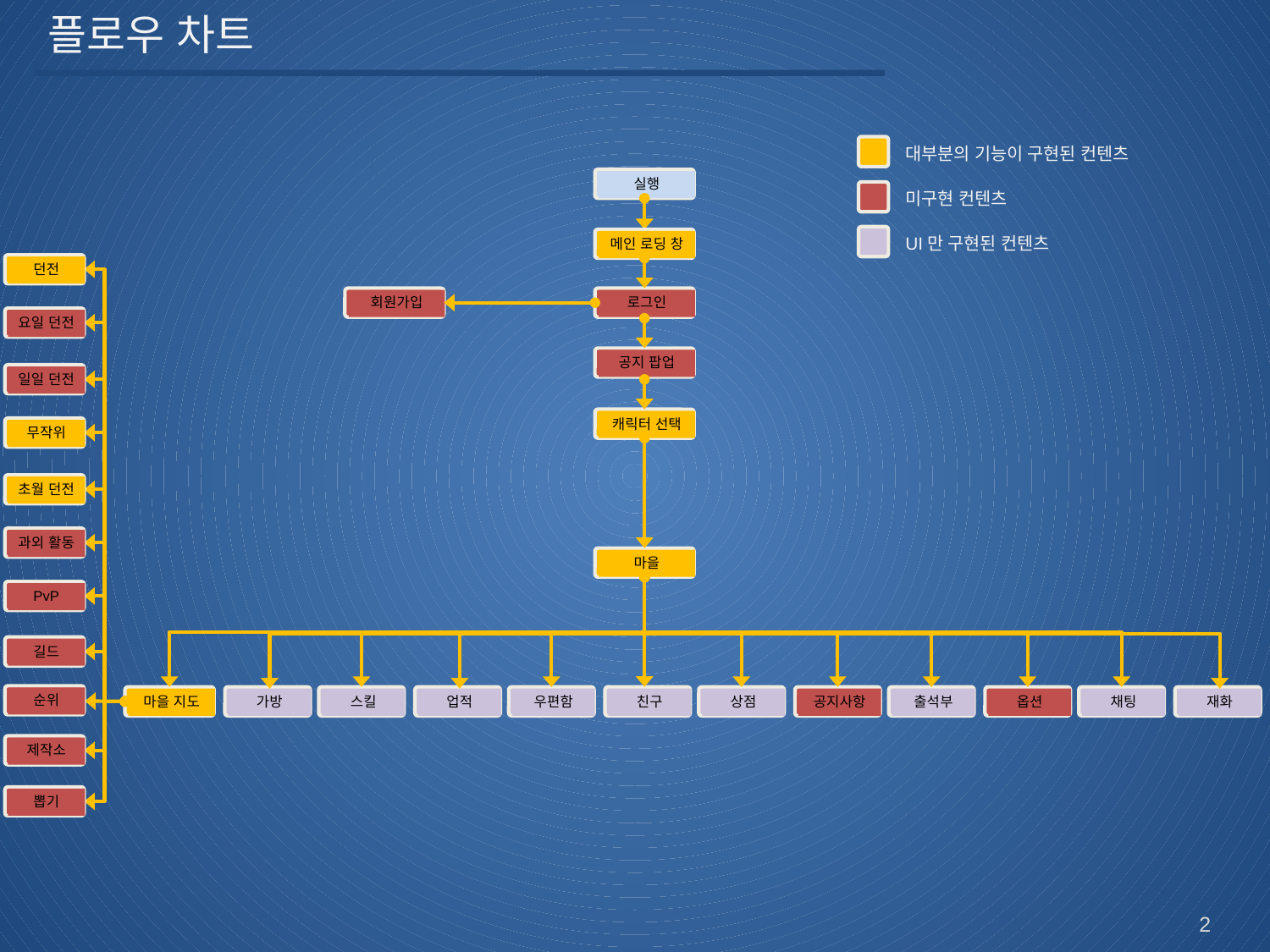

# 플로우 차트
대부분의 기능이 구현된 컨텐츠

실행
미구현 컨텐츠

UI만 구현된 컨텐츠

메인 로딩 창

던전

회원가입

로그인

요일 던전

공지 팝업

일일 던전

캐릭터 선택

무작위

초월 던전

과외 활동

마을

PvP

길드

순위

마을 지도

가방

스킬

업적

우편함

친구

상점

공지사항

출석부

옵션

채팅

재화

제작소

뽑기
2